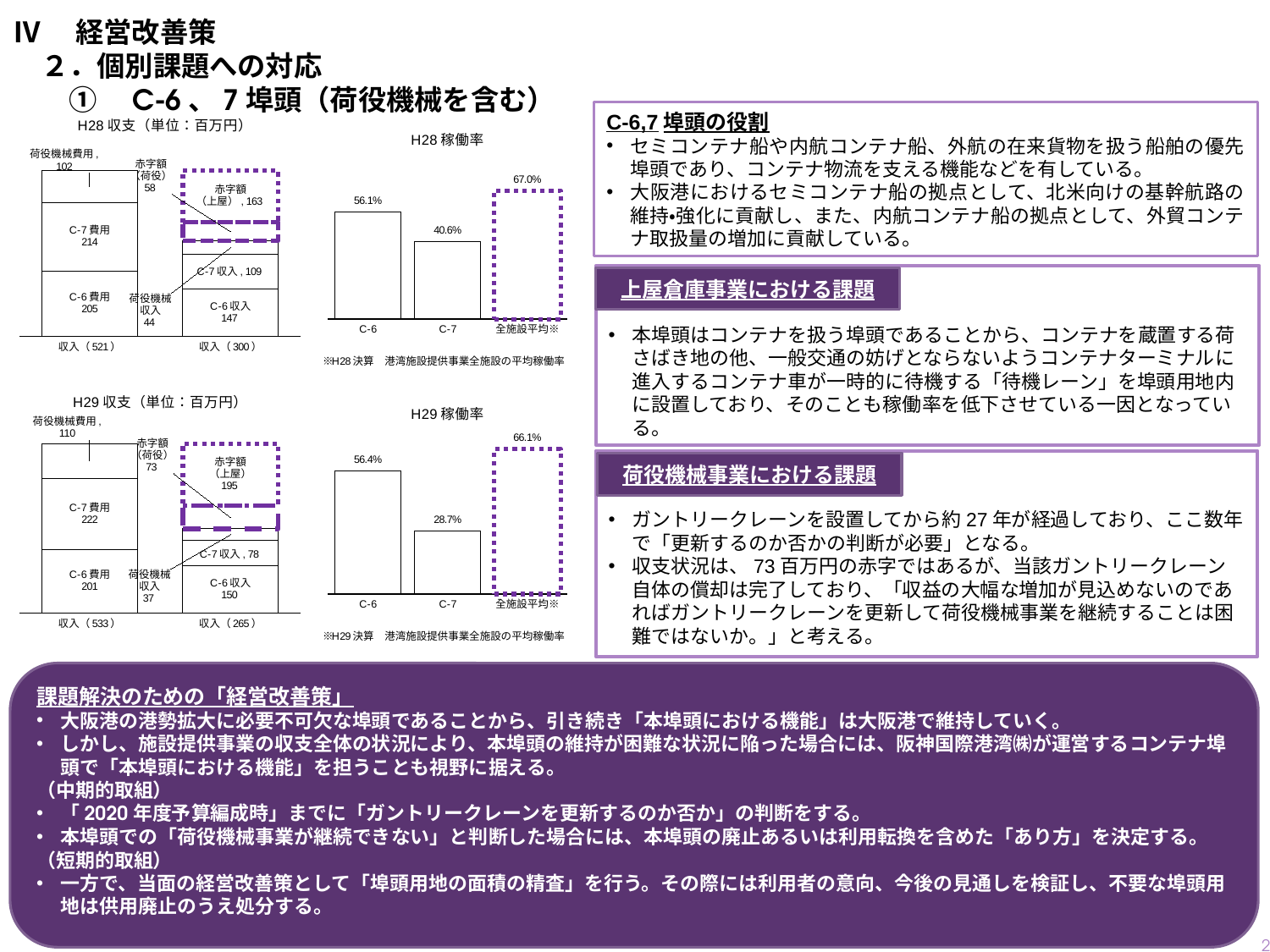

# Ⅳ　経営改善策 　２．個別課題への対応 　　①　C-6、7埠頭（荷役機械を含む）
C-6,7埠頭の役割
セミコンテナ船や内航コンテナ船、外航の在来貨物を扱う船舶の優先埠頭であり、コンテナ物流を支える機能などを有している。
大阪港におけるセミコンテナ船の拠点として、北米向けの基幹航路の維持・強化に貢献し、また、内航コンテナ船の拠点として、外貿コンテナ取扱量の増加に貢献している。

### Chart: H28収支（単位：百万円）

| Category | C-6費用 | C-7費用 | 荷役機械費用 | C-6収入 | C-7収入 | 荷役機械
収入 | 赤字額
（荷役） | 赤字額
（上屋） |
|---|---|---|---|---|---|---|---|---|
| 521 | 205.0 | 214.0 | 102.0 | None | None | None | None | None |
| 300 | None | None | None | 147.0 | 109.0 | 44.0 | 58.0 | 163.0 |

### Chart: H28稼働率

| Category |  |
|---|---|
| C-6 | 0.561 |
| C-7 | 0.4057 |
| 全施設平均※ | 0.6703 |
本埠頭はコンテナを扱う埠頭であることから、コンテナを蔵置する荷さばき地の他、一般交通の妨げとならないようコンテナターミナルに進入するコンテナ車が一時的に待機する「待機レーン」を埠頭用地内に設置しており、そのことも稼働率を低下させている一因となっている。
上屋倉庫事業における課題

### Chart: H29収支（単位：百万円）

| Category | C-6費用 | C-7費用 | 荷役機械費用 | C-6収入 | C-7収入 | 荷役機械
収入 | 赤字額
（荷役） | 赤字額
（上屋） |
|---|---|---|---|---|---|---|---|---|
| 533 | 201.0 | 222.0 | 110.0 | None | None | None | None | None |
| 265 | None | None | None | 150.0 | 78.0 | 37.0 | 73.0 | 195.0 |

### Chart: H29稼働率

| Category |  |
|---|---|
| C-6 | 0.5635 |
| C-7 | 0.2875 |
| 全施設平均※ | 0.6613 |

ガントリークレーンを設置してから約27年が経過しており、ここ数年で「更新するのか否かの判断が必要」となる。
収支状況は、73百万円の赤字ではあるが、当該ガントリークレーン自体の償却は完了しており、「収益の大幅な増加が見込めないのであればガントリークレーンを更新して荷役機械事業を継続することは困難ではないか。」と考える。
荷役機械事業における課題
課題解決のための「経営改善策」
大阪港の港勢拡大に必要不可欠な埠頭であることから、引き続き「本埠頭における機能」は大阪港で維持していく。
しかし、施設提供事業の収支全体の状況により、本埠頭の維持が困難な状況に陥った場合には、阪神国際港湾㈱が運営するコンテナ埠頭で「本埠頭における機能」を担うことも視野に据える。
（中期的取組）
「2020年度予算編成時」までに「ガントリークレーンを更新するのか否か」の判断をする。
本埠頭での「荷役機械事業が継続できない」と判断した場合には、本埠頭の廃止あるいは利用転換を含めた「あり方」を決定する。
（短期的取組）
一方で、当面の経営改善策として「埠頭用地の面積の精査」を行う。その際には利用者の意向、今後の見通しを検証し、不要な埠頭用地は供用廃止のうえ処分する。
2